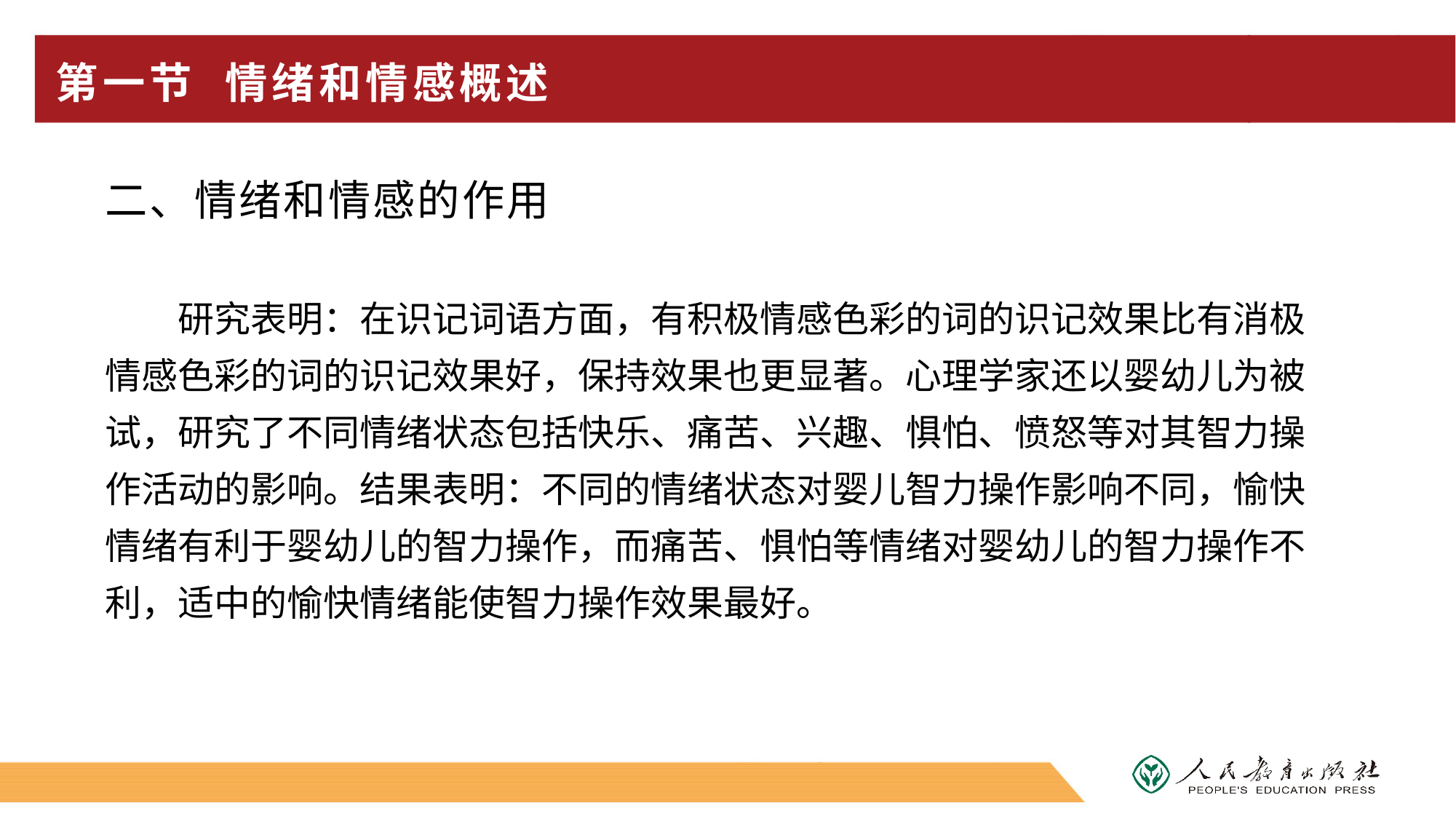

# 第一节  情绪和情感概述
二、情绪和情感的作用
研究表明：在识记词语方面，有积极情感色彩的词的识记效果比有消极情感色彩的词的识记效果好，保持效果也更显著。心理学家还以婴幼儿为被试，研究了不同情绪状态包括快乐、痛苦、兴趣、惧怕、愤怒等对其智力操作活动的影响。结果表明：不同的情绪状态对婴儿智力操作影响不同，愉快情绪有利于婴幼儿的智力操作，而痛苦、惧怕等情绪对婴幼儿的智力操作不利，适中的愉快情绪能使智力操作效果最好。